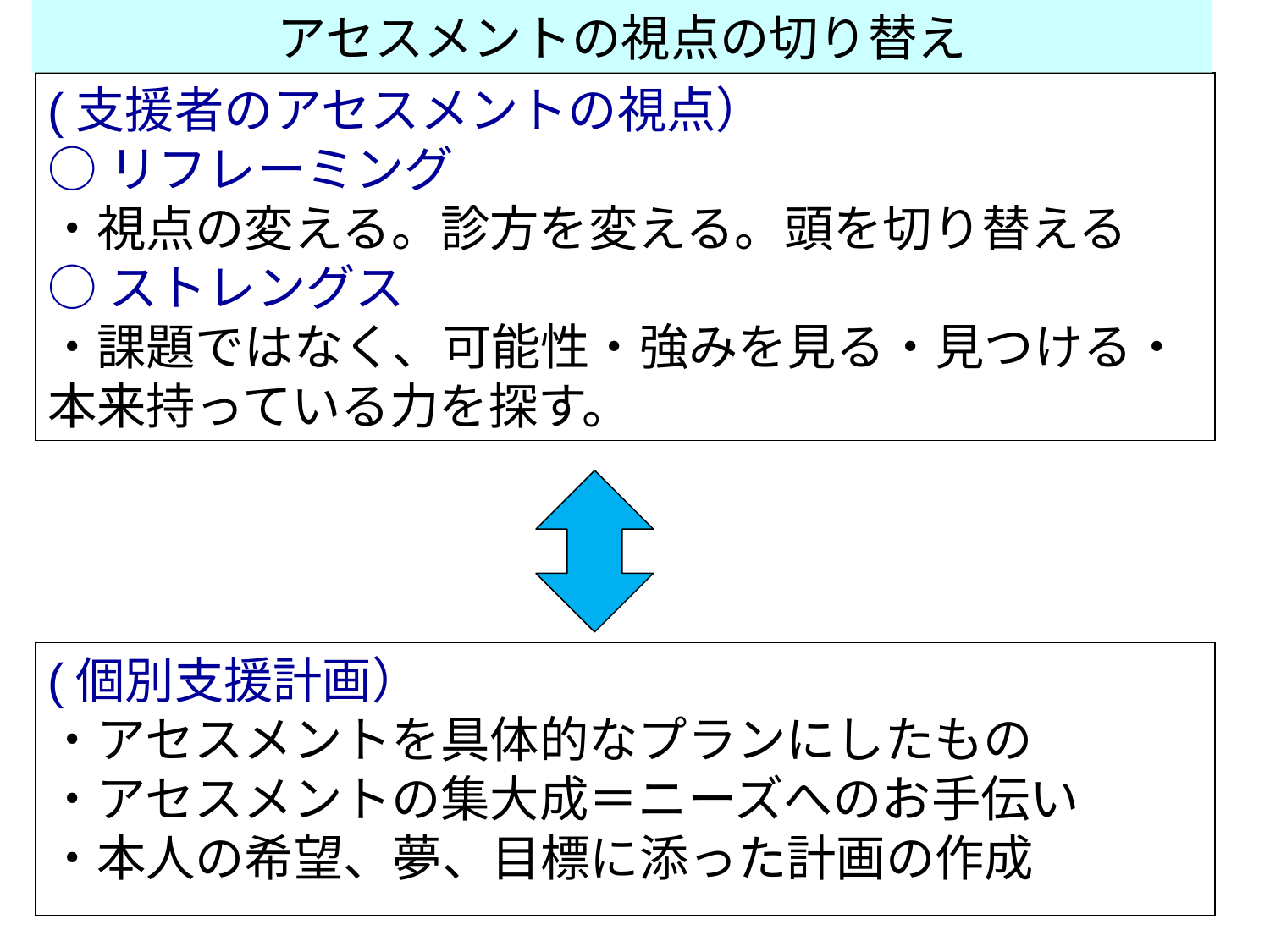

アセスメントの視点の切り替え
(支援者のアセスメントの視点）
○リフレーミング
・視点の変える。診方を変える。頭を切り替える
○ストレングス
・課題ではなく、可能性・強みを見る・見つける・本来持っている力を探す。

(個別支援計画）
・アセスメントを具体的なプランにしたもの
・アセスメントの集大成＝ニーズへのお手伝い
・本人の希望、夢、目標に添った計画の作成